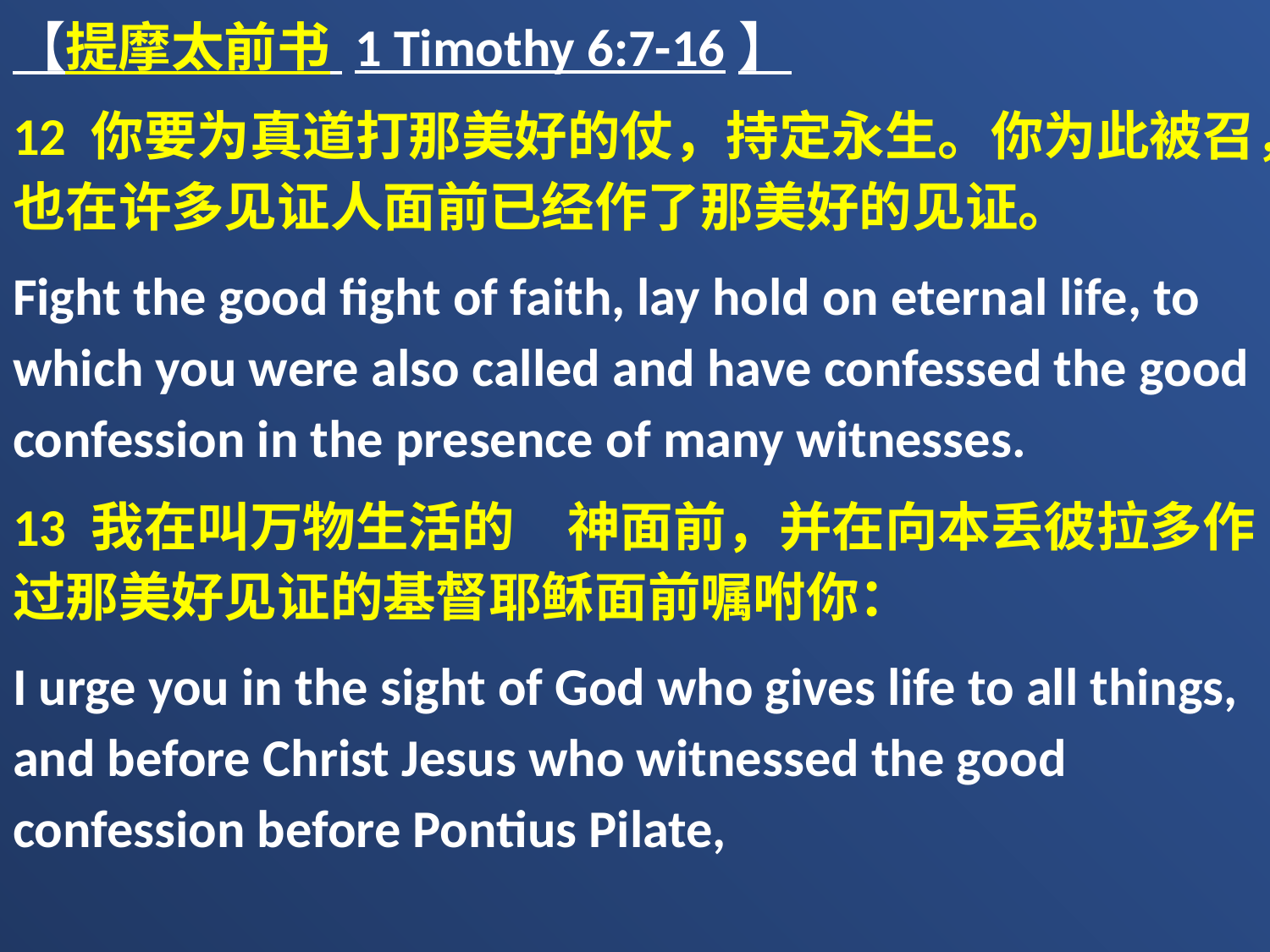

【提摩太前书 1 Timothy 6:7-16】
12 你要为真道打那美好的仗，持定永生。你为此被召，也在许多见证人面前已经作了那美好的见证。
Fight the good fight of faith, lay hold on eternal life, to which you were also called and have confessed the good confession in the presence of many witnesses.
13 我在叫万物生活的　神面前，并在向本丢彼拉多作过那美好见证的基督耶稣面前嘱咐你：
I urge you in the sight of God who gives life to all things, and before Christ Jesus who witnessed the good confession before Pontius Pilate,